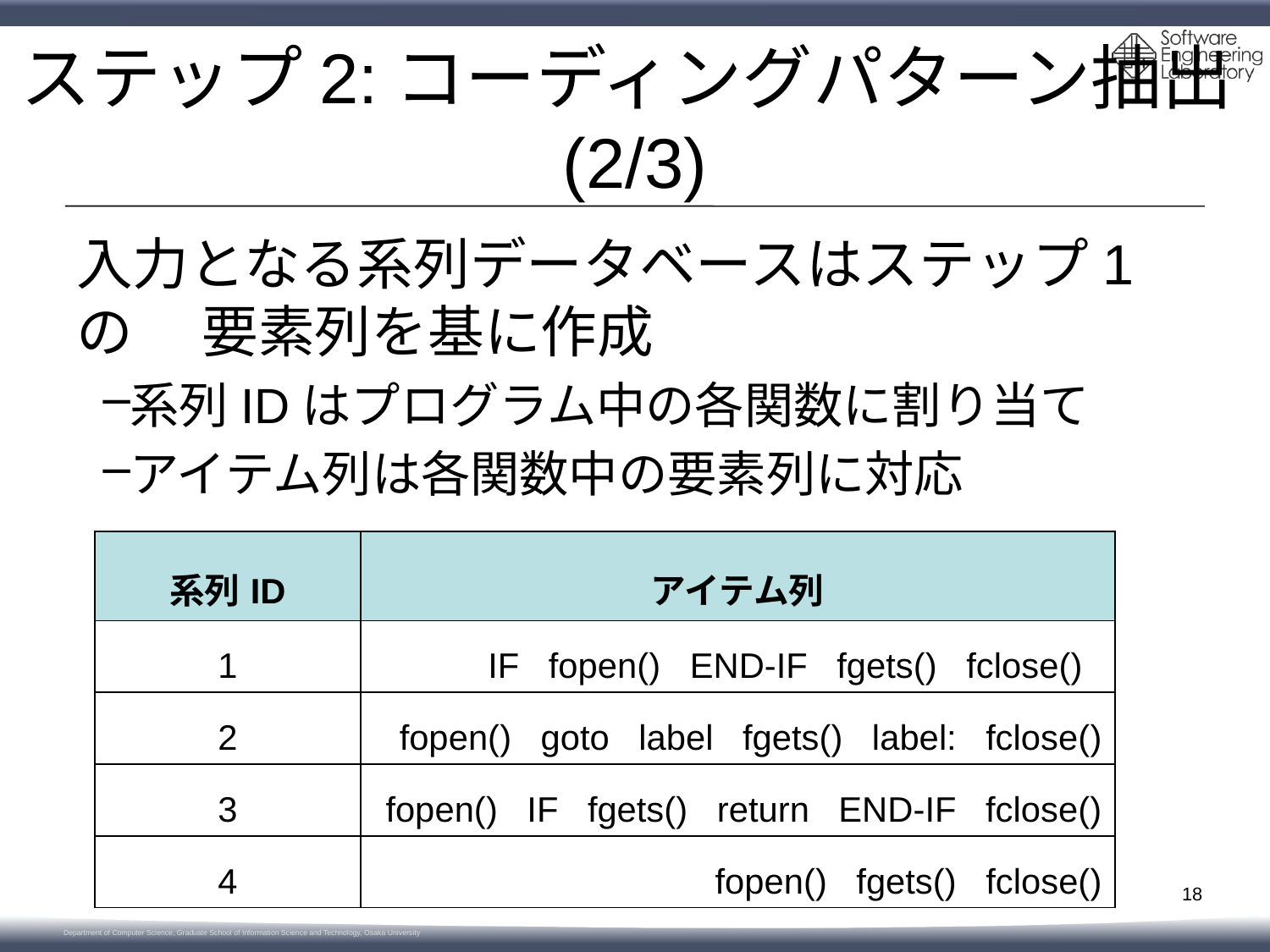

# ステップ2:コーディングパターン抽出(2/3)
入力となる系列データベースはステップ1の 　要素列を基に作成
系列IDはプログラム中の各関数に割り当て
アイテム列は各関数中の要素列に対応

| 系列ID | アイテム列 |
| --- | --- |
| 1 | IF fopen() END-IF fgets() fclose() |
| 2 | fopen() goto label fgets() label: fclose() |
| 3 | fopen() IF fgets() return END-IF fclose() |
| 4 | fopen() fgets() fclose() |
18